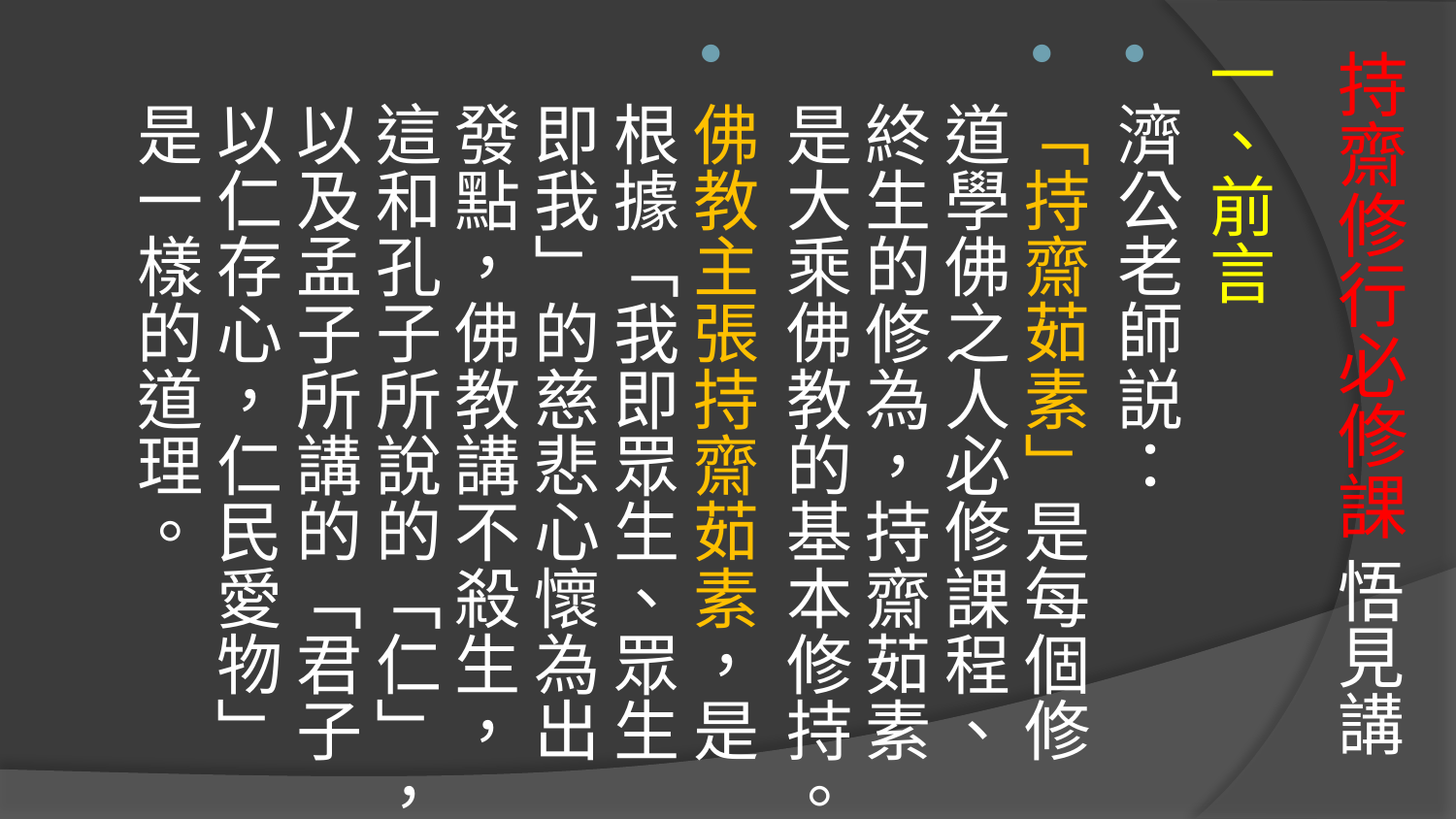

# 持齋修行必修課 悟見講
一、前言
濟公老師説：
「持齋茹素」是每個修道學佛之人必修課程、終生的修為，持齋茹素是大乘佛教的基本修持。
佛教主張持齋茹素，是根據「我即眾生、眾生即我」的慈悲心懷為出發點，佛教講不殺生，這和孔子所說的「仁」，以及孟子所講的「君子以仁存心，仁民愛物」是一樣的道理。